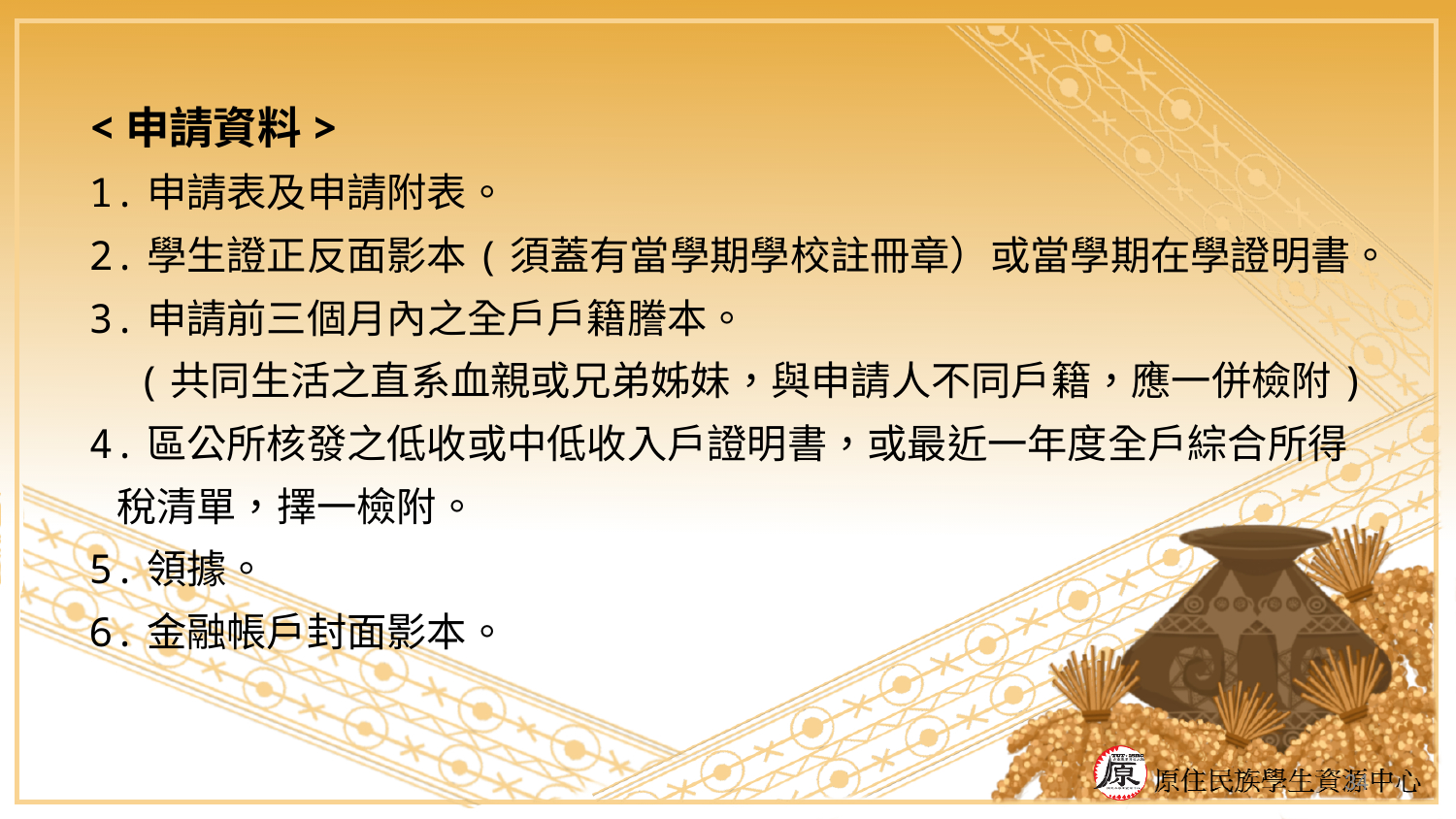

<申請資料>
1.申請表及申請附表。
2.學生證正反面影本(須蓋有當學期學校註冊章）或當學期在學證明書。
3.申請前三個月內之全戶戶籍謄本。
  (共同生活之直系血親或兄弟姊妹，與申請人不同戶籍，應一併檢附)
4.區公所核發之低收或中低收入戶證明書，或最近一年度全戶綜合所得
  稅清單，擇一檢附。
5.領據。
6.金融帳戶封面影本。

34